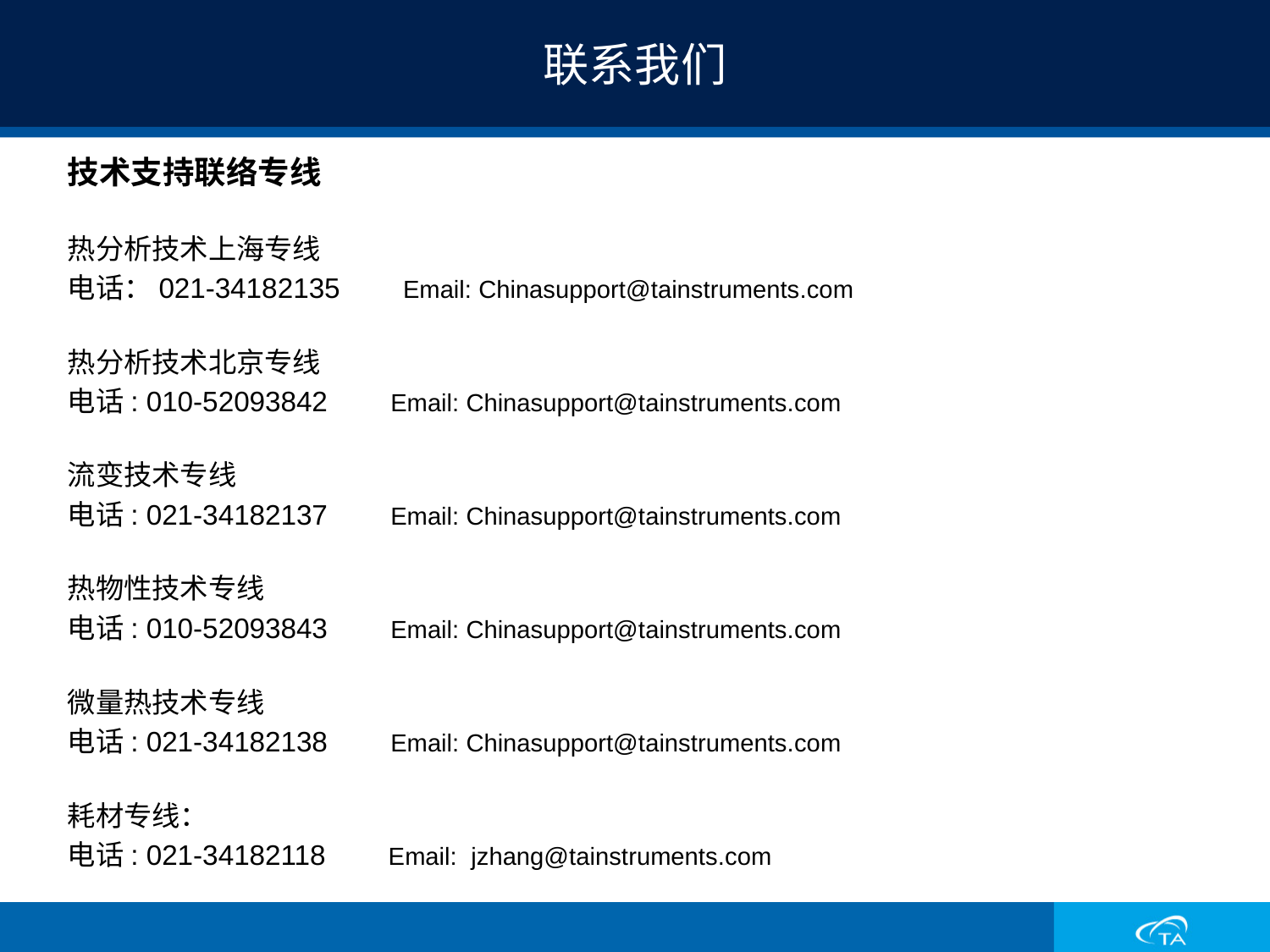

# 联系我们
技术支持联络专线

热分析技术上海专线
电话：021-34182135        Email: Chinasupport@tainstruments.com

热分析技术北京专线
电话: 010-52093842        Email: Chinasupport@tainstruments.com

流变技术专线
电话: 021-34182137        Email: Chinasupport@tainstruments.com

热物性技术专线
电话: 010-52093843        Email: Chinasupport@tainstruments.com

微量热技术专线
电话: 021-34182138        Email: Chinasupport@tainstruments.com

耗材专线：
电话: 021-34182118        Email:  jzhang@tainstruments.com